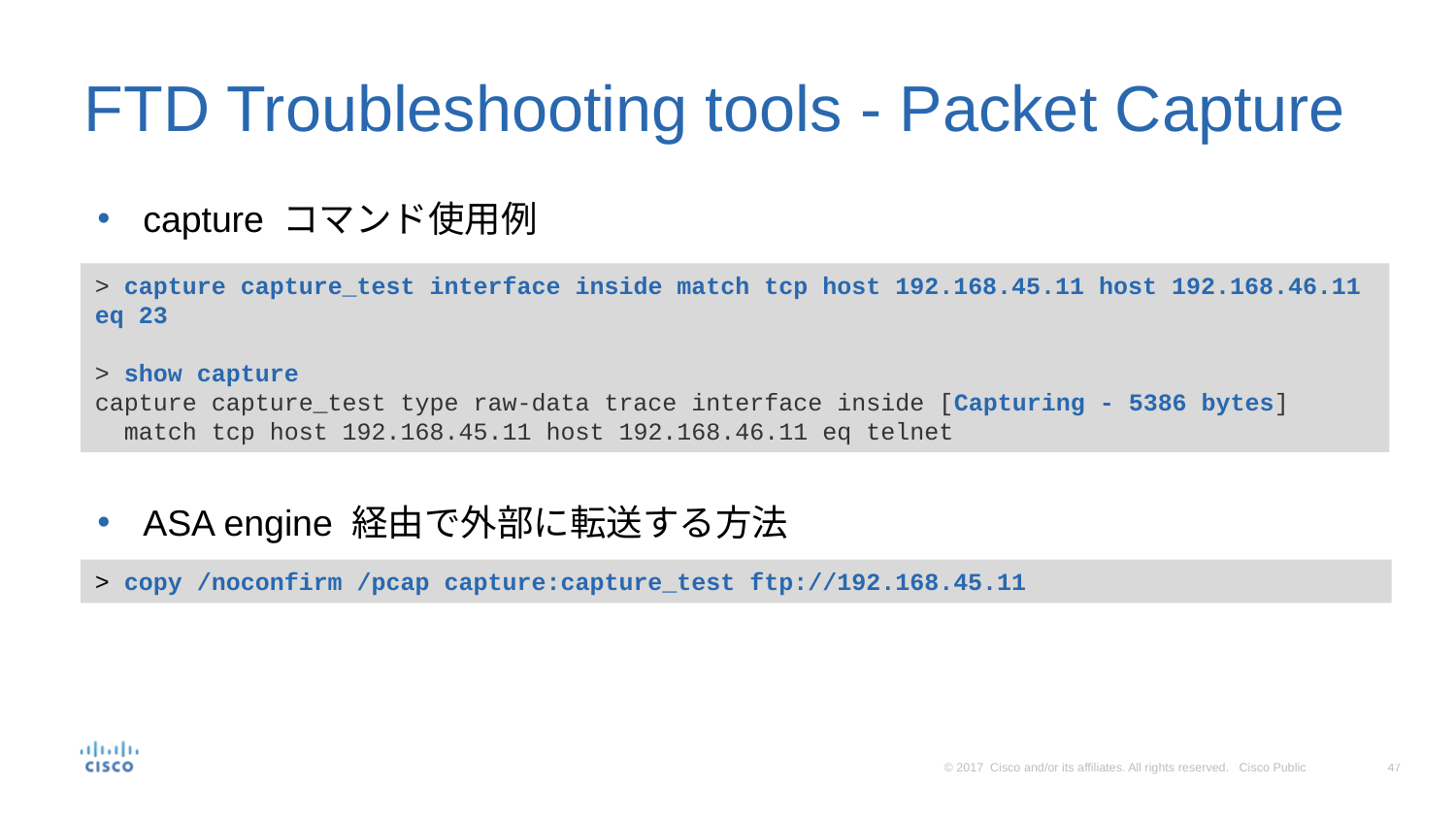

# FTD Troubleshooting tools - Packet Capture
capture コマンド使用例

ASA engine 経由で外部に転送する方法

> capture capture_test interface inside match tcp host 192.168.45.11 host 192.168.46.11 eq 23

> show capture
capture capture_test type raw-data trace interface inside [Capturing - 5386 bytes]
  match tcp host 192.168.45.11 host 192.168.46.11 eq telnet
> copy /noconfirm /pcap capture:capture_test ftp://192.168.45.11